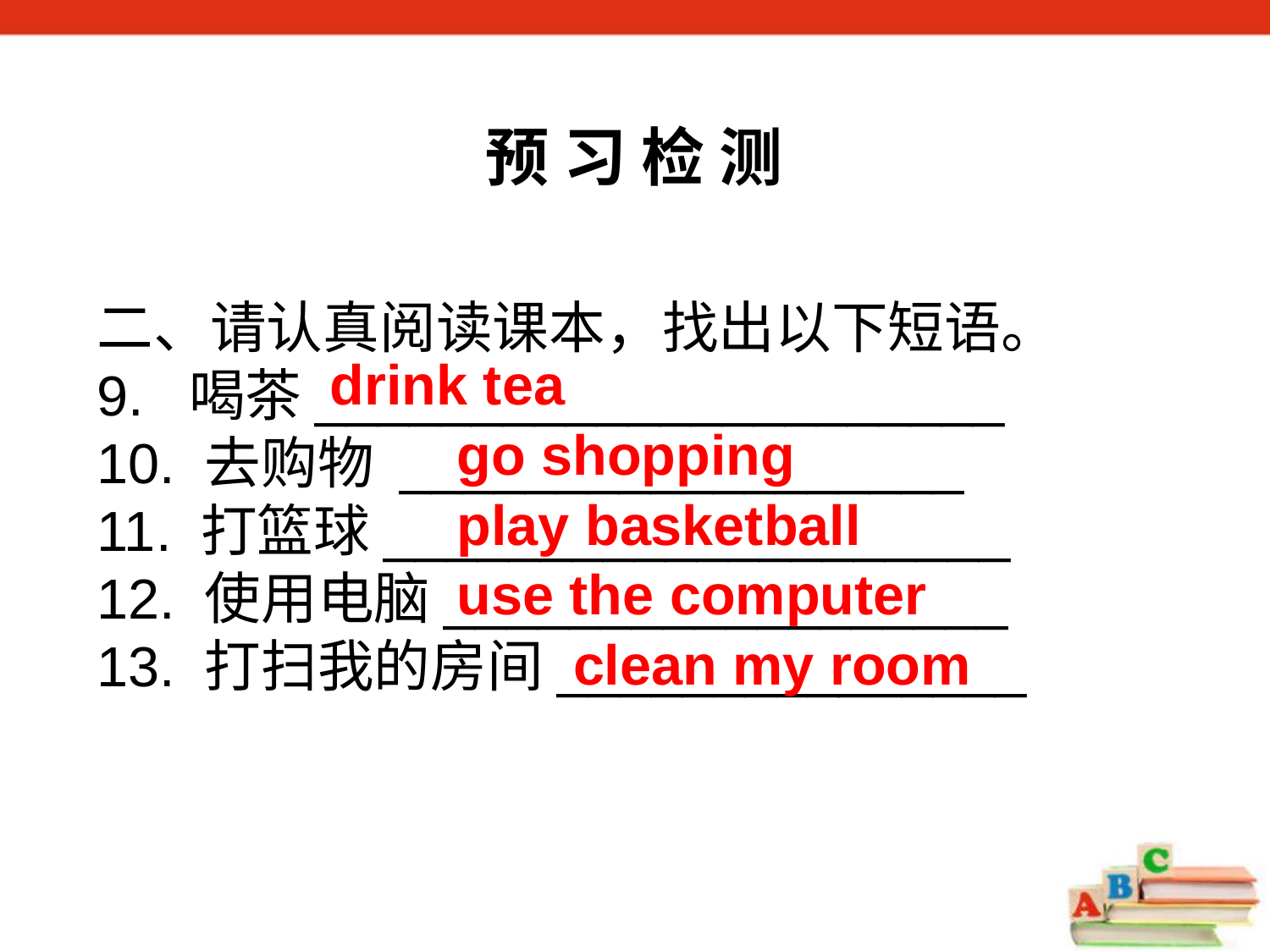

预 习 检 测
二、请认真阅读课本，找出以下短语。
9.  喝茶______________________
10. 去购物 __________________
11. 打篮球____________________
12. 使用电脑__________________
13. 打扫我的房间_______________
drink tea
go shopping
play basketball
use the computer
clean my room